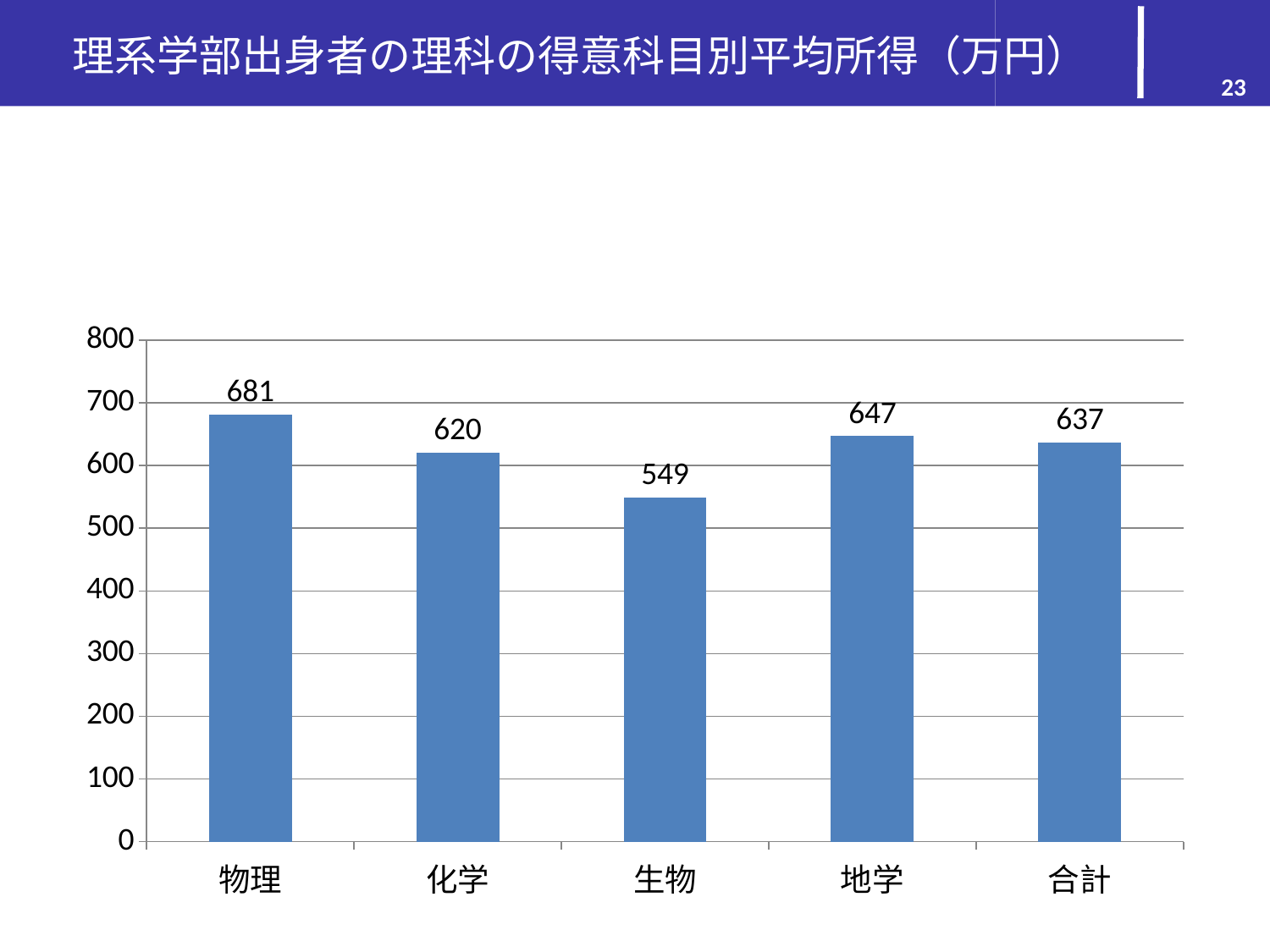

# 理系学部出身者の理科の得意科目別平均所得（万円）
23

### Chart

| Category | 系列 1 |
|---|---|
| 物理 | 681.4 |
| 化学 | 619.9599999999995 |
| 生物 | 548.5 |
| 地学 | 646.9 |
| 合計 | 636.9 |